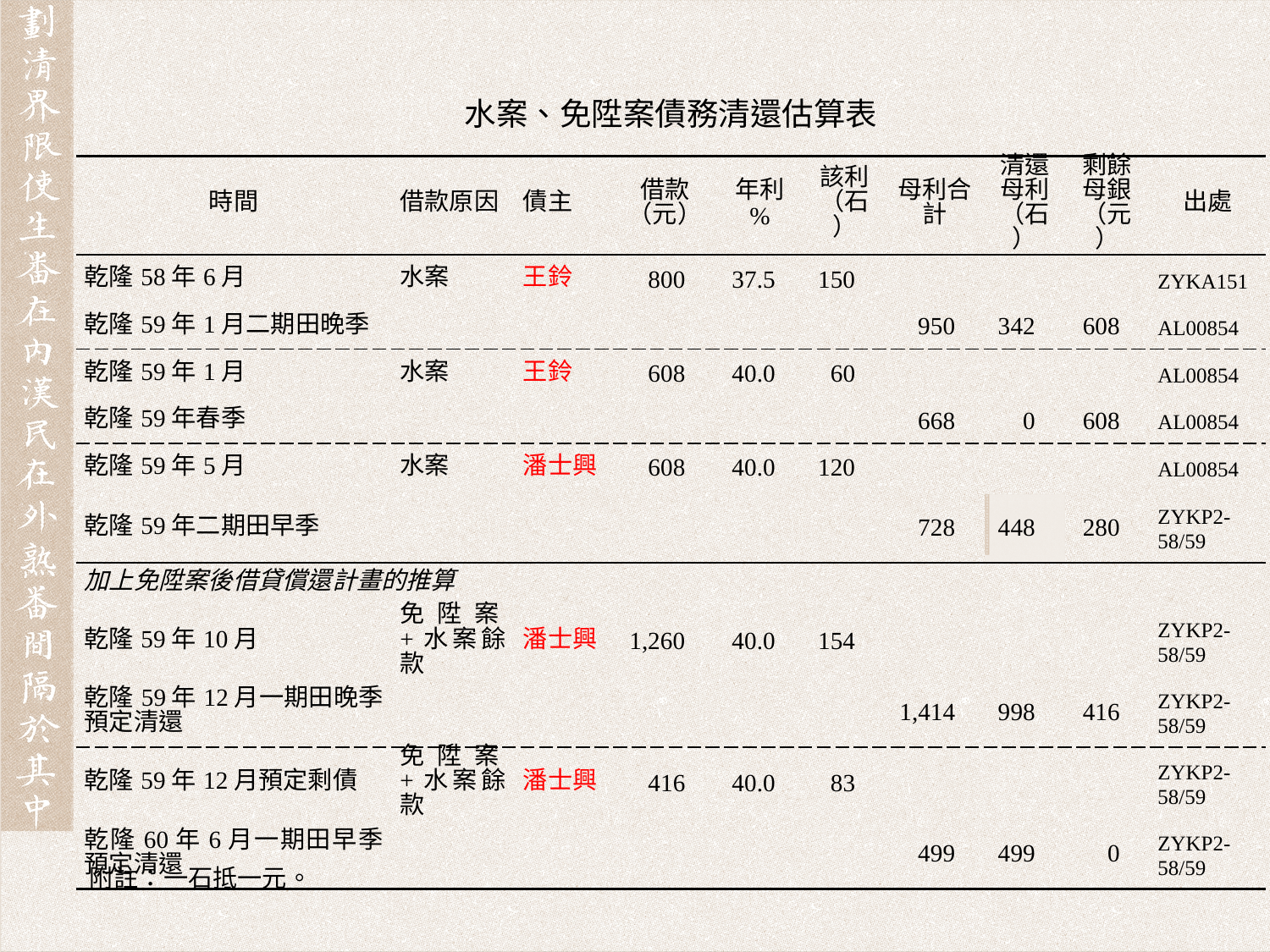

水案、免陞案債務清還估算表
| 時間 | 借款原因 | 債主 | 借款 （元） | 年利 % | 該利 （石） | 母利合計 | 清還母利 （石） | 剩餘母銀 （元） | 出處 |
| --- | --- | --- | --- | --- | --- | --- | --- | --- | --- |
| 乾隆58年6月 | 水案 | 王鈴 | 800 | 37.5 | 150 |  |  |  | ZYKA151 |
| 乾隆59年1月二期田晚季 |  |  |  |  |  | 950 | 342 | 608 | AL00854 |
| 乾隆59年1月 | 水案 | 王鈴 | 608 | 40.0 | 60 |  |  |  | AL00854 |
| 乾隆59年春季 |  |  |  |  |  | 668 | 0 | 608 | AL00854 |
| 乾隆59年5月 | 水案 | 潘士興 | 608 | 40.0 | 120 |  |  |  | AL00854 |
| 乾隆59年二期田早季 |  |  |  |  |  | 728 | 448 | 280 | ZYKP2-58/59 |
| 加上免陞案後借貸償還計畫的推算 |  |  |  |  |  |  |  |  |  |
| 乾隆59年10月 | 免陞案+水案餘款 | 潘士興 | 1,260 | 40.0 | 154 |  |  |  | ZYKP2-58/59 |
| 乾隆59年12月一期田晚季預定清還 |  |  |  |  |  | 1,414 | 998 | 416 | ZYKP2-58/59 |
| 乾隆59年12月預定剩債 | 免陞案+水案餘款 | 潘士興 | 416 | 40.0 | 83 |  |  |  | ZYKP2-58/59 |
| 乾隆60年6月一期田早季預定清還 |  |  |  |  |  | 499 | 499 | 0 | ZYKP2-58/59 |
附註：一石抵一元。